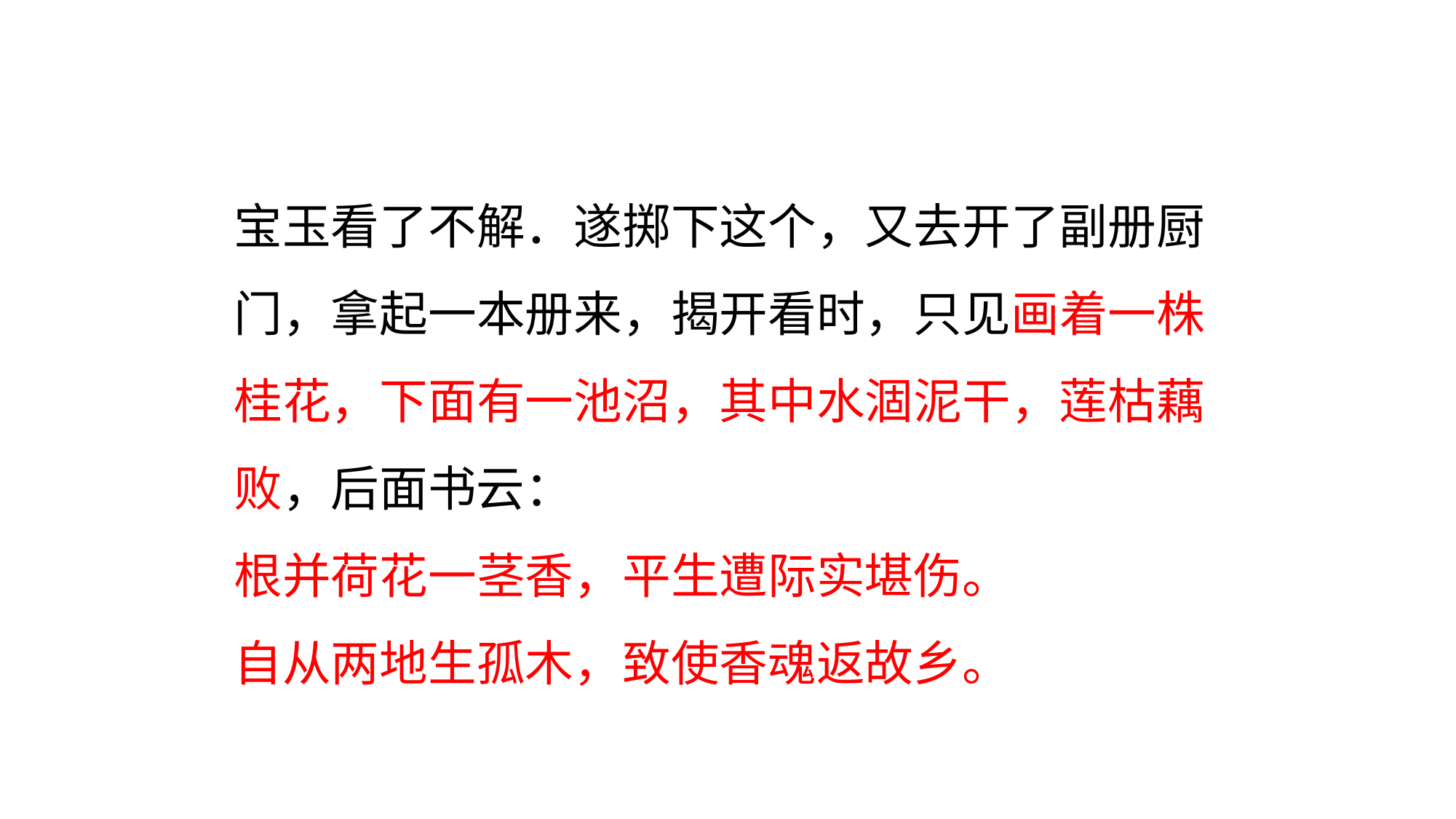

宝玉看了不解．遂掷下这个，又去开了副册厨门，拿起一本册来，揭开看时，只见画着一株桂花，下面有一池沼，其中水涸泥干，莲枯藕败，后面书云：
根并荷花一茎香，平生遭际实堪伤。
自从两地生孤木，致使香魂返故乡。